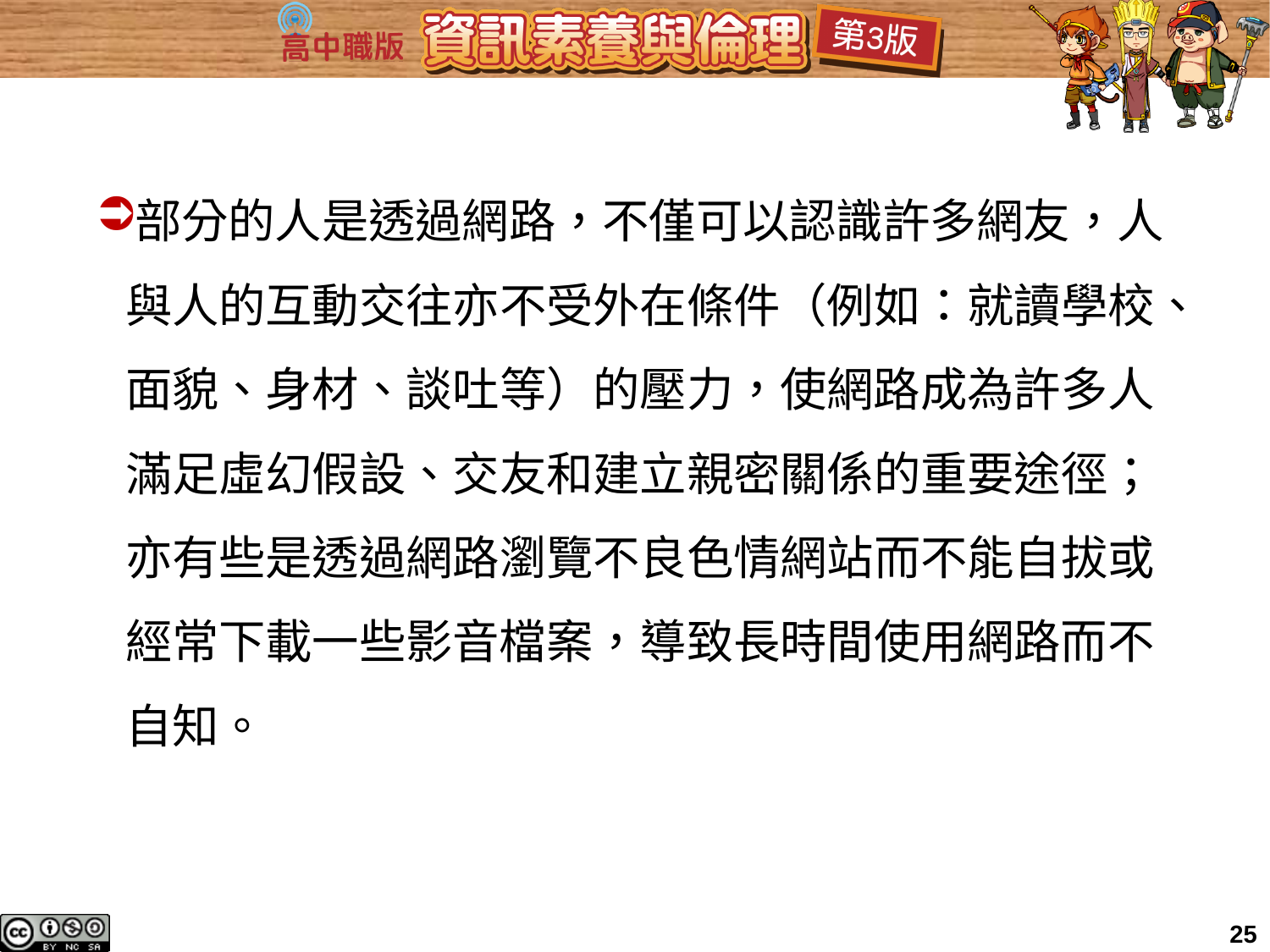

部分的人是透過網路，不僅可以認識許多網友，人與人的互動交往亦不受外在條件（例如：就讀學校、面貌、身材、談吐等）的壓力，使網路成為許多人滿足虛幻假設、交友和建立親密關係的重要途徑；亦有些是透過網路瀏覽不良色情網站而不能自拔或經常下載一些影音檔案，導致長時間使用網路而不自知。
25